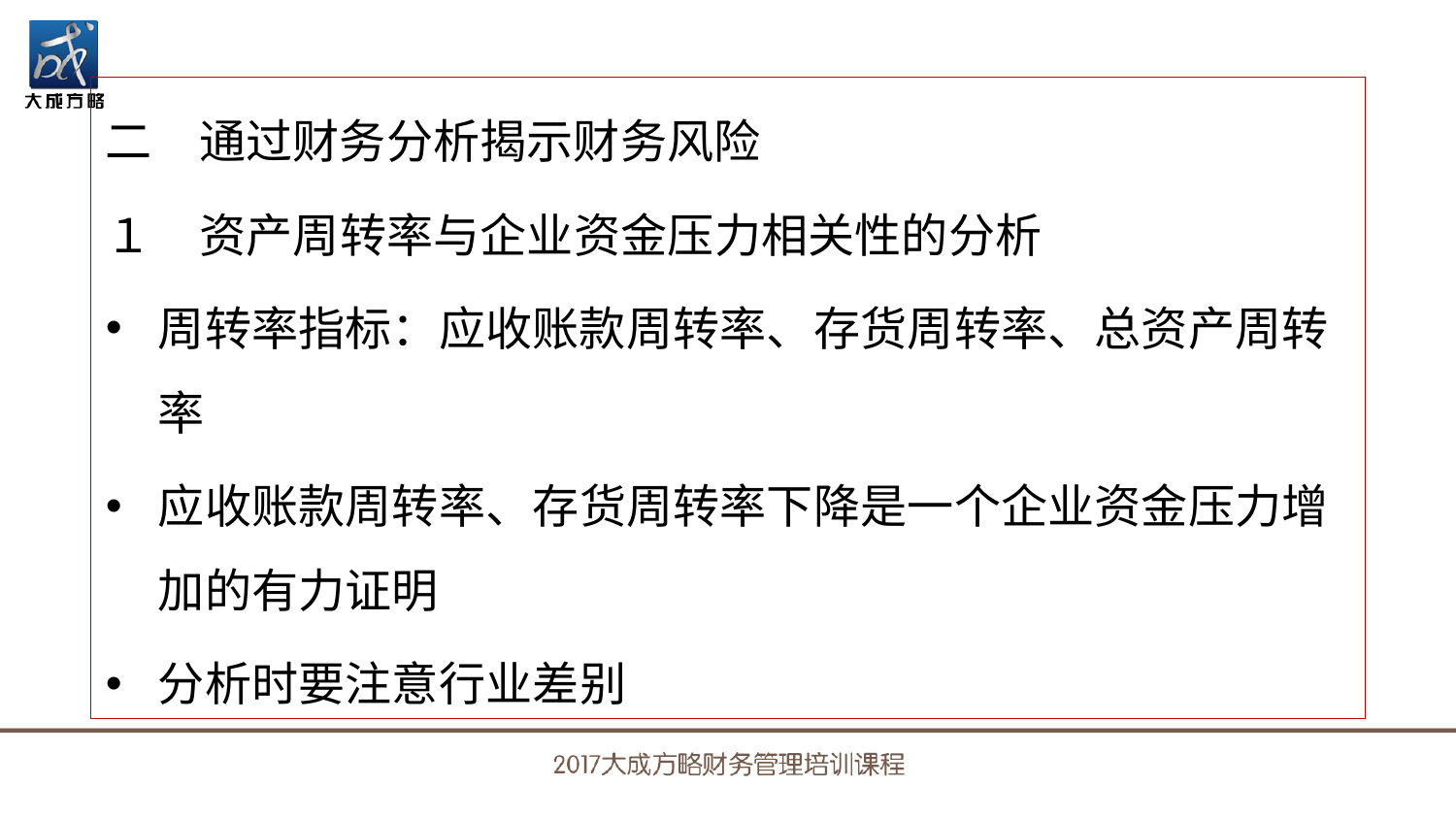

二　通过财务分析揭示财务风险
１　资产周转率与企业资金压力相关性的分析
周转率指标：应收账款周转率、存货周转率、总资产周转率
应收账款周转率、存货周转率下降是一个企业资金压力增加的有力证明
分析时要注意行业差别